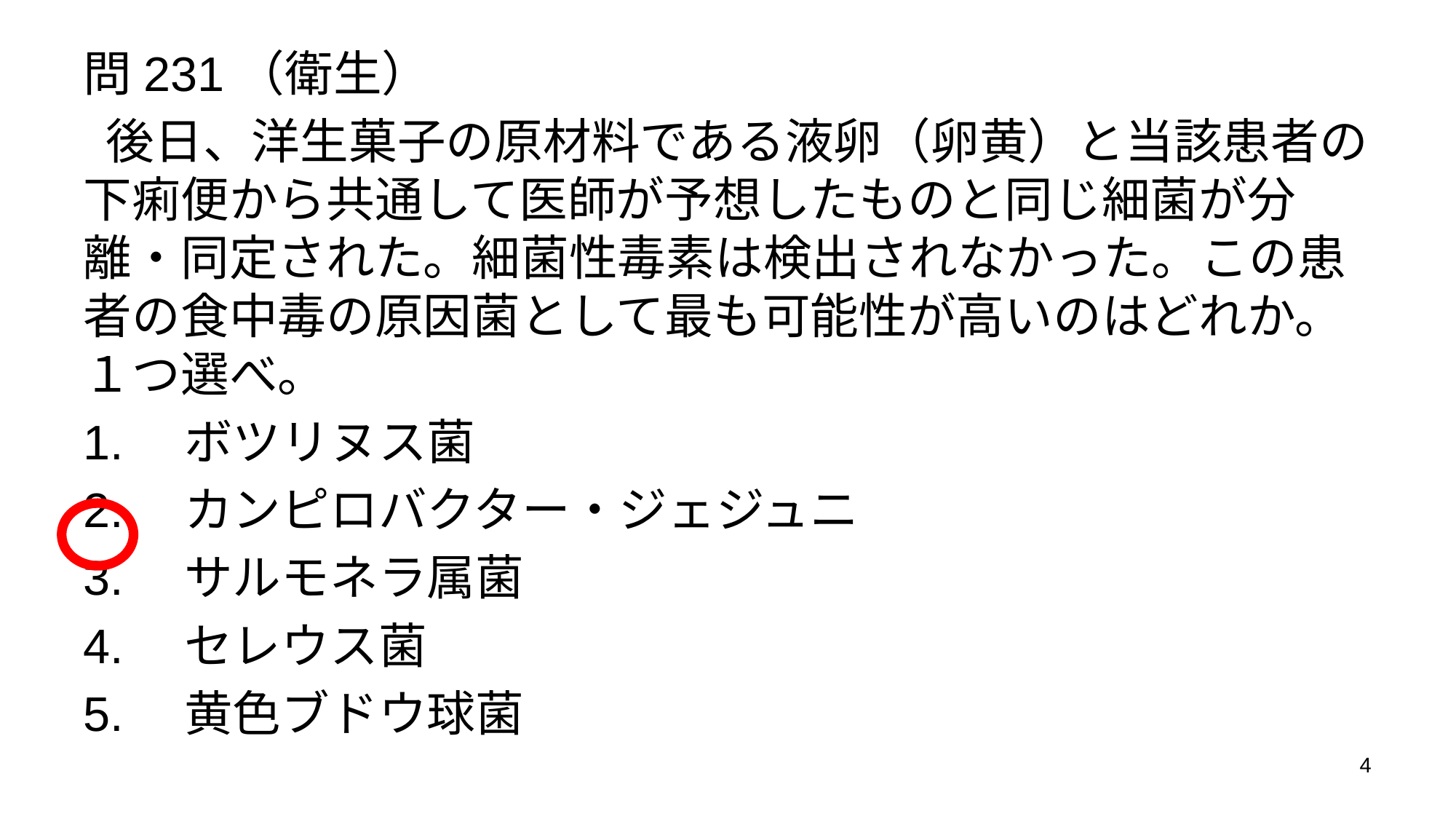

問231（衛生）
 後日、洋生菓子の原材料である液卵（卵黄）と当該患者の下痢便から共通して医師が予想したものと同じ細菌が分離・同定された。細菌性毒素は検出されなかった。この患者の食中毒の原因菌として最も可能性が高いのはどれか。１つ選べ。
1.　ボツリヌス菌
2.　カンピロバクター・ジェジュニ
3.　サルモネラ属菌
4.　セレウス菌
5.　黄色ブドウ球菌

4